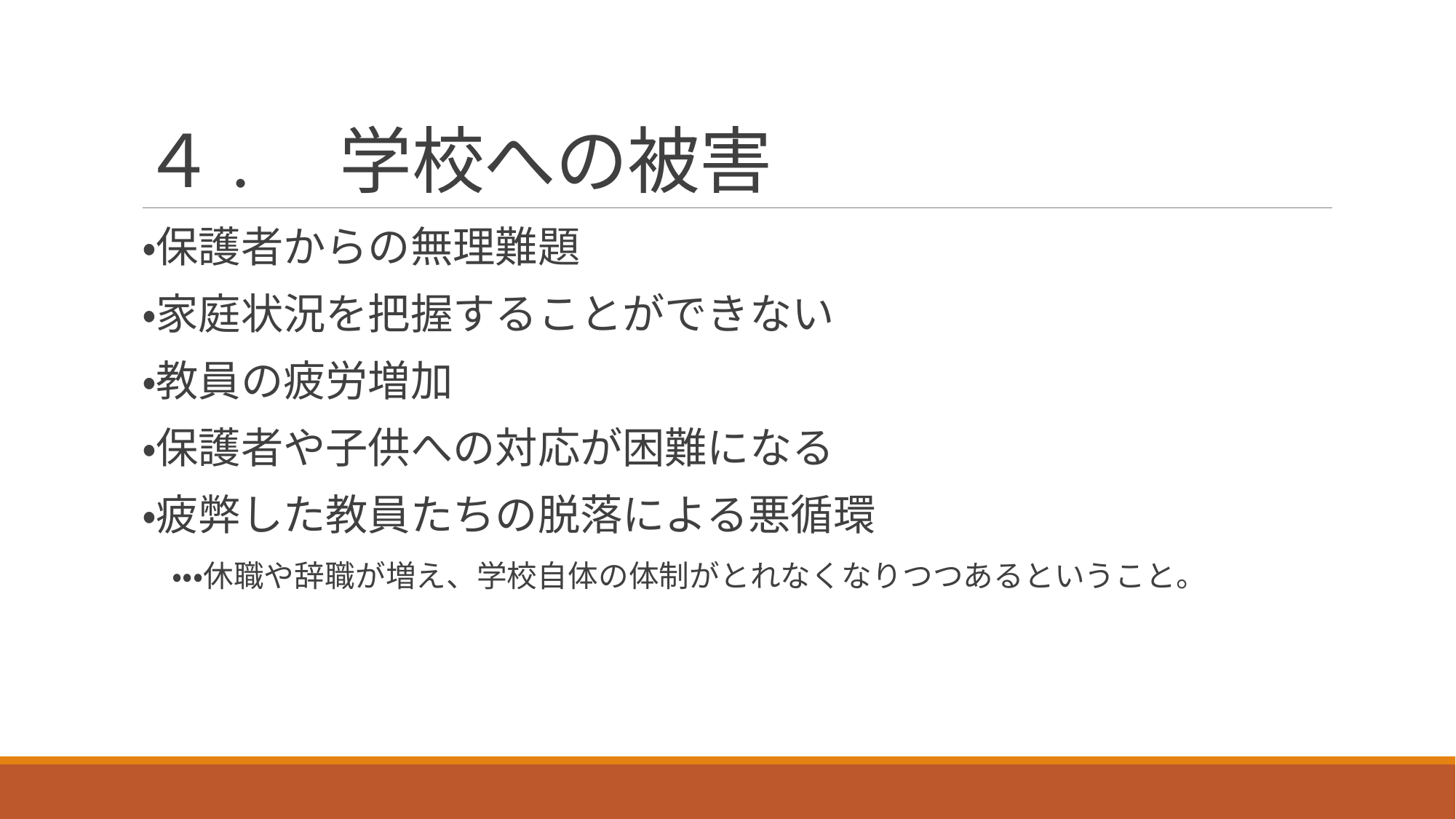

# ４.　学校への被害
・保護者からの無理難題
・家庭状況を把握することができない
・教員の疲労増加
・保護者や子供への対応が困難になる
・疲弊した教員たちの脱落による悪循環
　・・・休職や辞職が増え、学校自体の体制がとれなくなりつつあるということ。